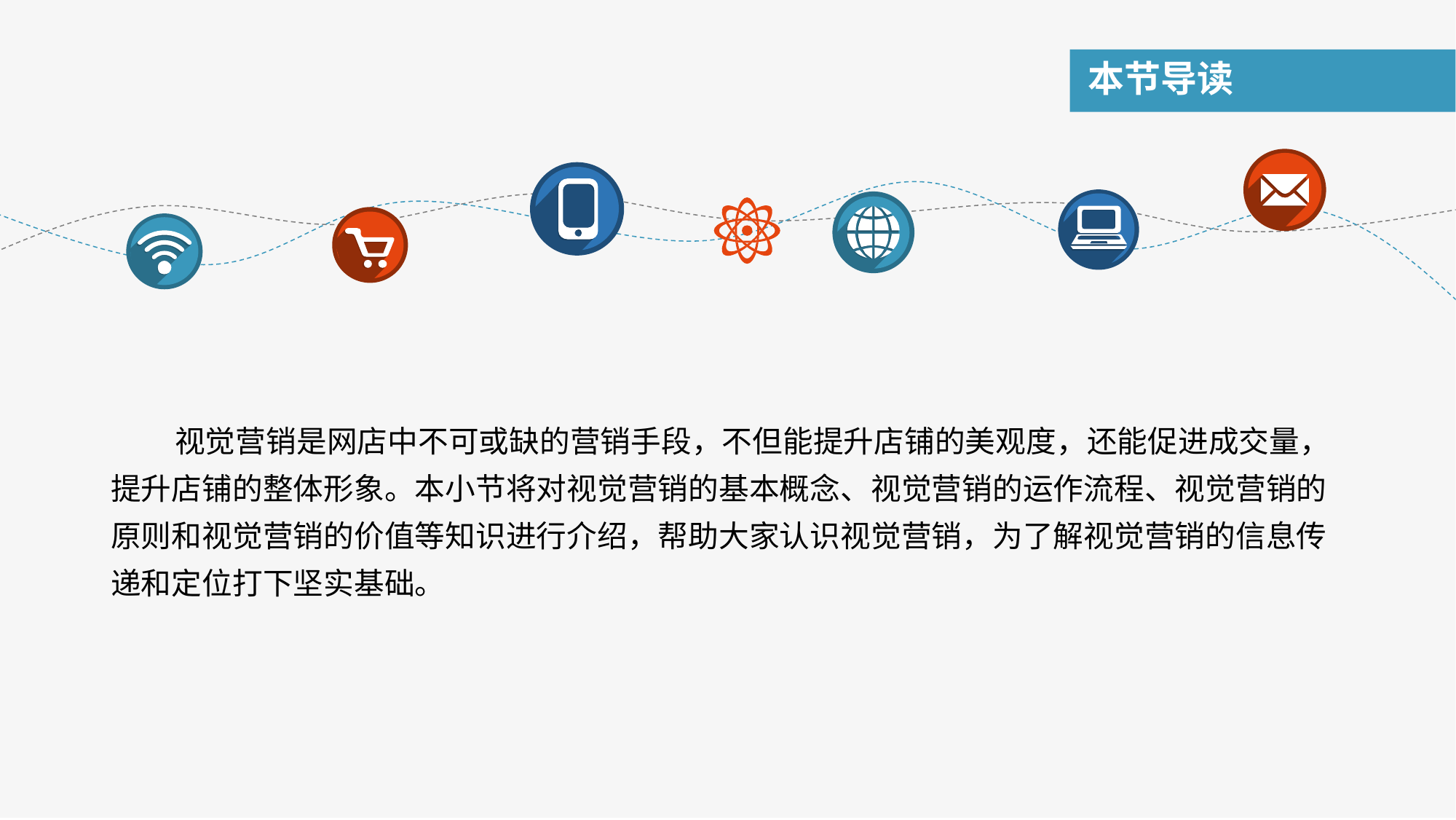

本节导读

视觉营销是网店中不可或缺的营销手段，不但能提升店铺的美观度，还能促进成交量，提升店铺的整体形象。本小节将对视觉营销的基本概念、视觉营销的运作流程、视觉营销的原则和视觉营销的价值等知识进行介绍，帮助大家认识视觉营销，为了解视觉营销的信息传递和定位打下坚实基础。